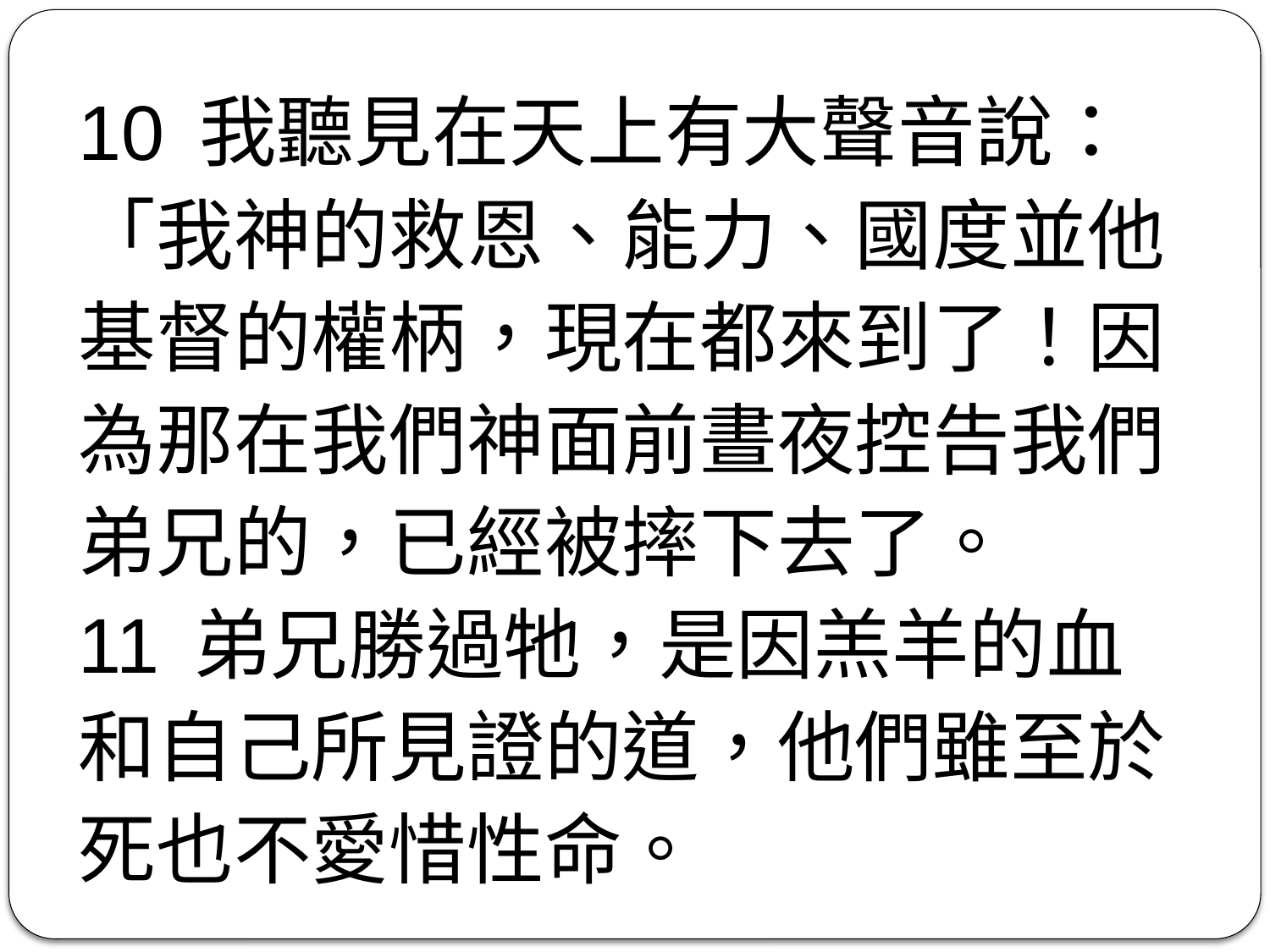

10 我聽見在天上有大聲音說：「我神的救恩、能力、國度並他基督的權柄，現在都來到了！因為那在我們神面前晝夜控告我們弟兄的，已經被摔下去了。 11 弟兄勝過牠，是因羔羊的血和自己所見證的道，他們雖至於死也不愛惜性命。